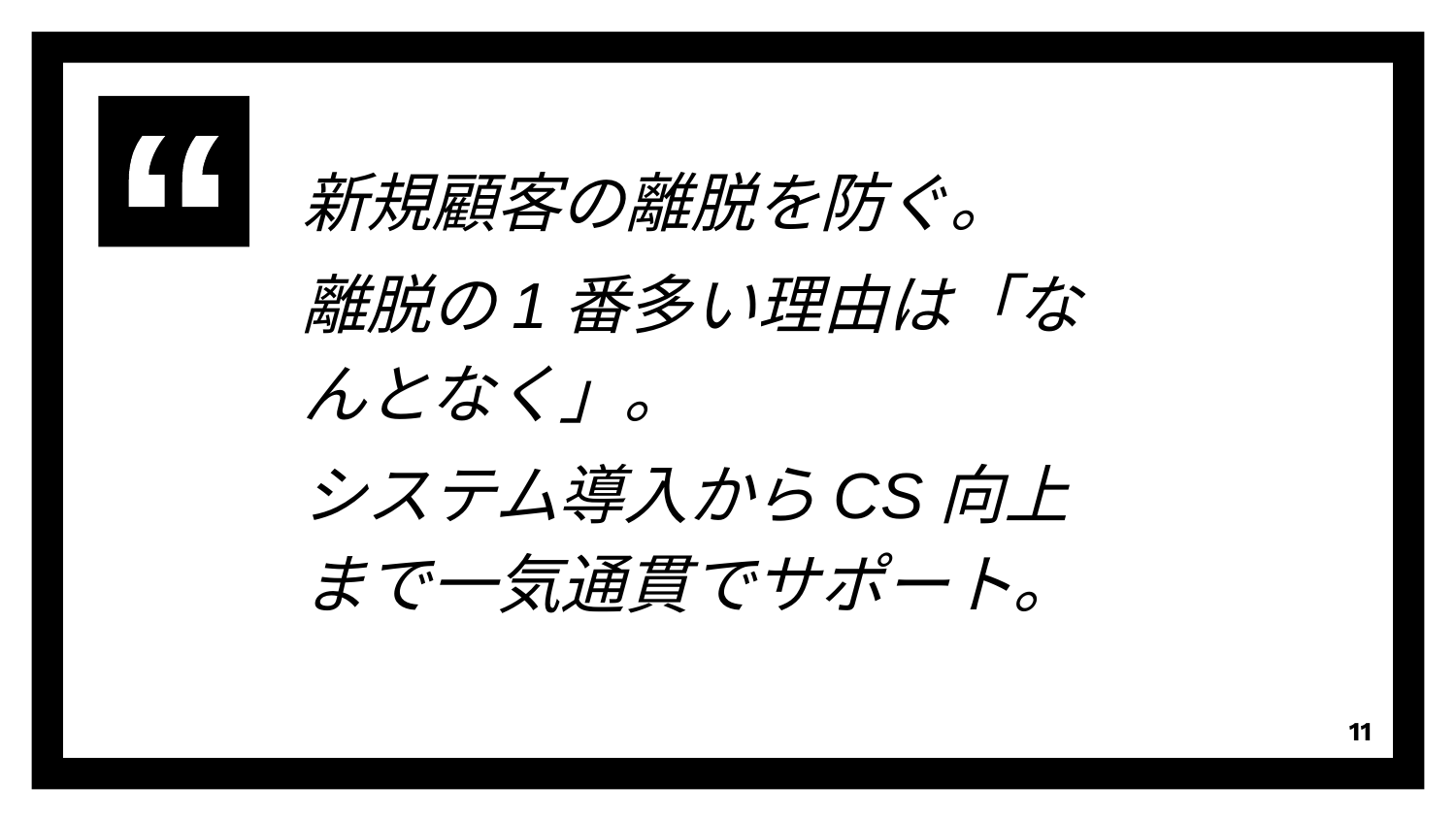

新規顧客の離脱を防ぐ。
離脱の1番多い理由は「なんとなく」。
システム導入からCS向上まで一気通貫でサポート。
11